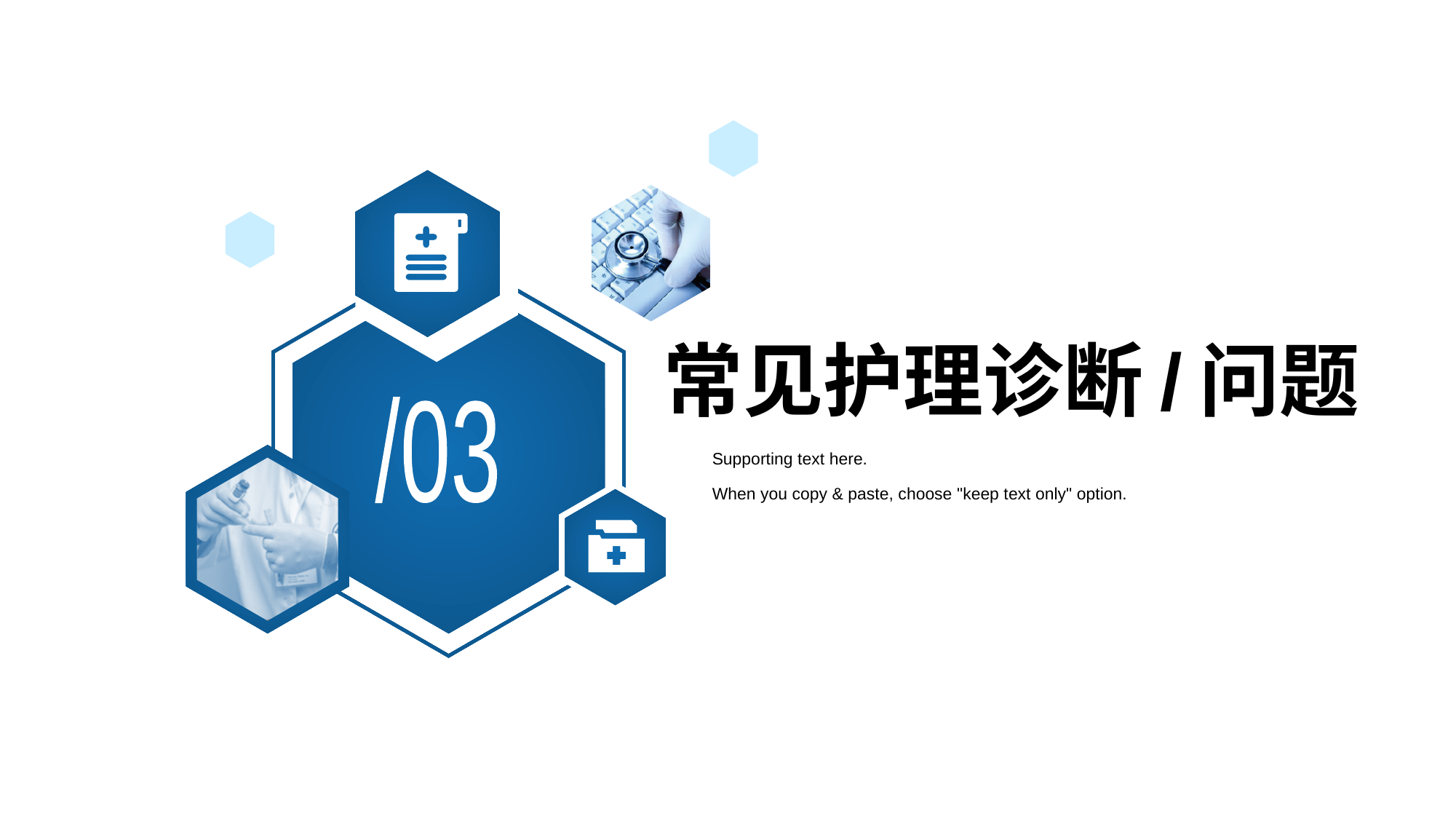

# 常见护理诊断/问题
/03
Supporting text here.
When you copy & paste, choose "keep text only" option.